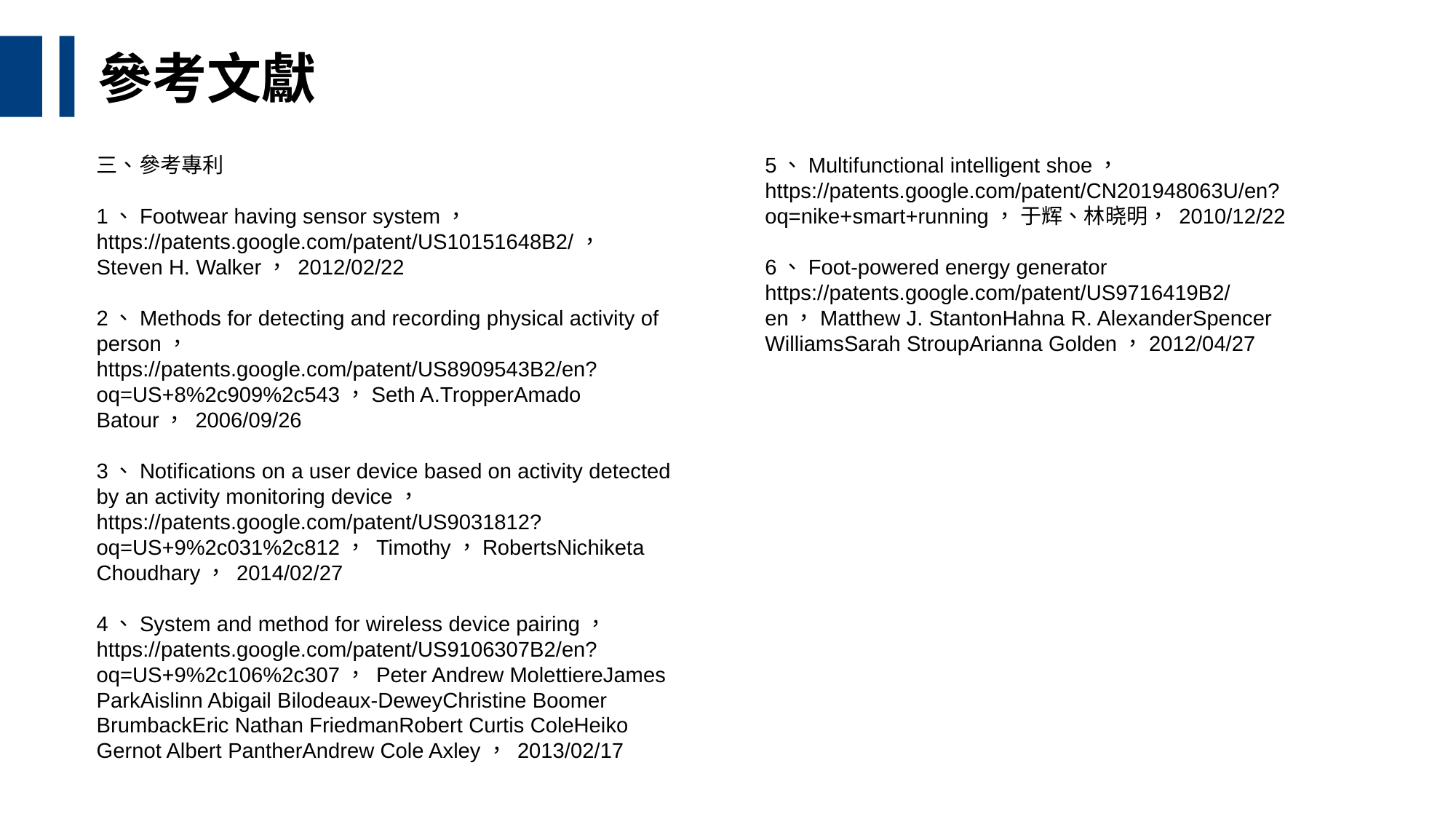

參考文獻
三、參考專利

1、Footwear having sensor system，
https://patents.google.com/patent/US10151648B2/， Steven H. Walker， 2012/02/22

2、Methods for detecting and recording physical activity of person，
https://patents.google.com/patent/US8909543B2/en?oq=US+8%2c909%2c543，Seth A.TropperAmado Batour， 2006/09/26

3、Notifications on a user device based on activity detected by an activity monitoring device，
https://patents.google.com/patent/US9031812?oq=US+9%2c031%2c812， Timothy，RobertsNichiketa Choudhary， 2014/02/27

4、System and method for wireless device pairing，
https://patents.google.com/patent/US9106307B2/en?oq=US+9%2c106%2c307， Peter Andrew MolettiereJames ParkAislinn Abigail Bilodeaux-DeweyChristine Boomer BrumbackEric Nathan FriedmanRobert Curtis ColeHeiko Gernot Albert PantherAndrew Cole Axley， 2013/02/17
5、Multifunctional intelligent shoe，
https://patents.google.com/patent/CN201948063U/en?oq=nike+smart+running， 于辉、林晓明， 2010/12/22

6、Foot-powered energy generator
https://patents.google.com/patent/US9716419B2/en，Matthew J. StantonHahna R. AlexanderSpencer WilliamsSarah StroupArianna Golden，2012/04/27